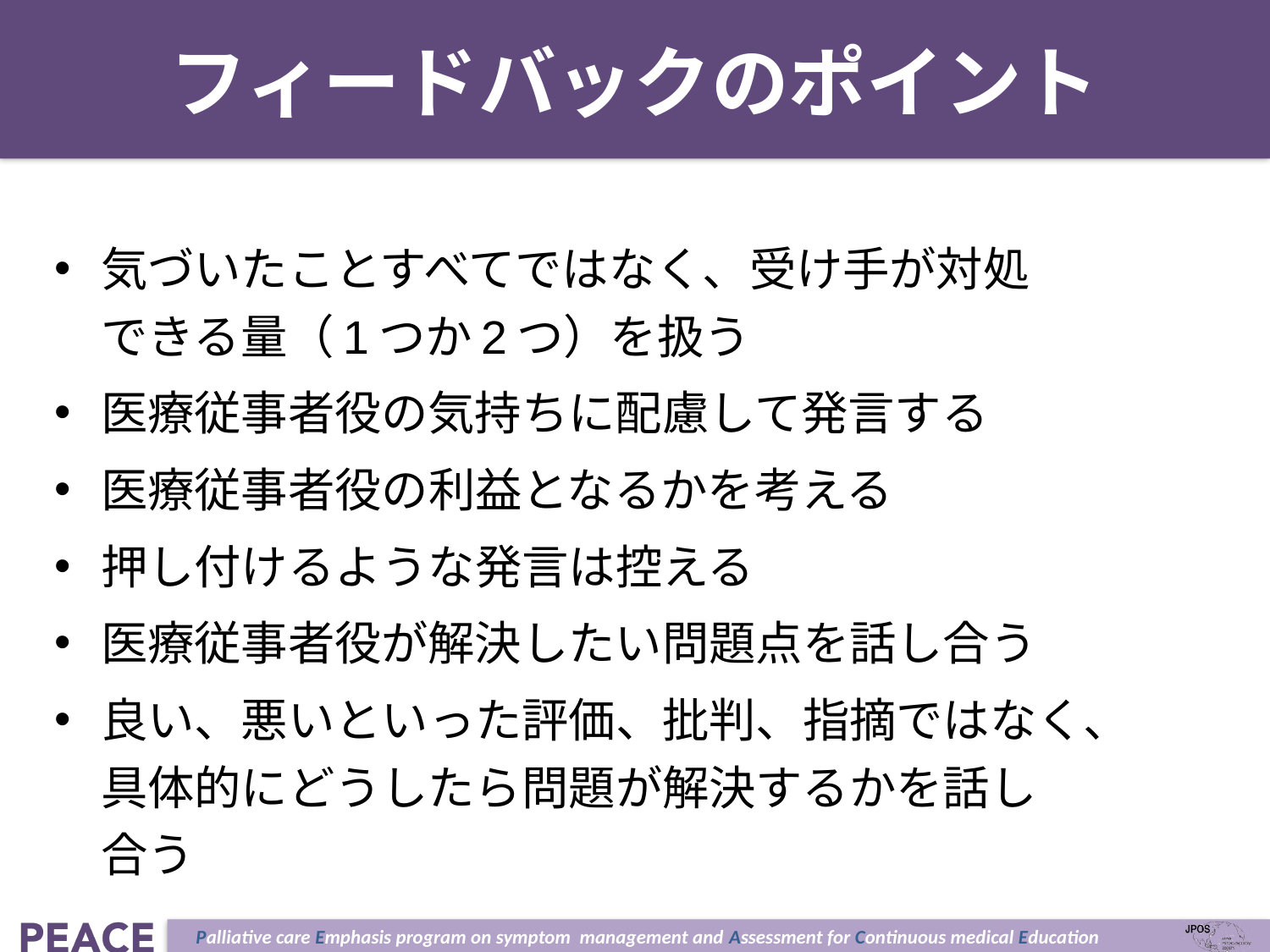

# フィードバックのポイント
気づいたことすべてではなく、受け手が対処
できる量（1つか2つ）を扱う
医療従事者役の気持ちに配慮して発言する
医療従事者役の利益となるかを考える
押し付けるような発言は控える
医療従事者役が解決したい問題点を話し合う
良い、悪いといった評価、批判、指摘ではなく、
具体的にどうしたら問題が解決するかを話し
合う